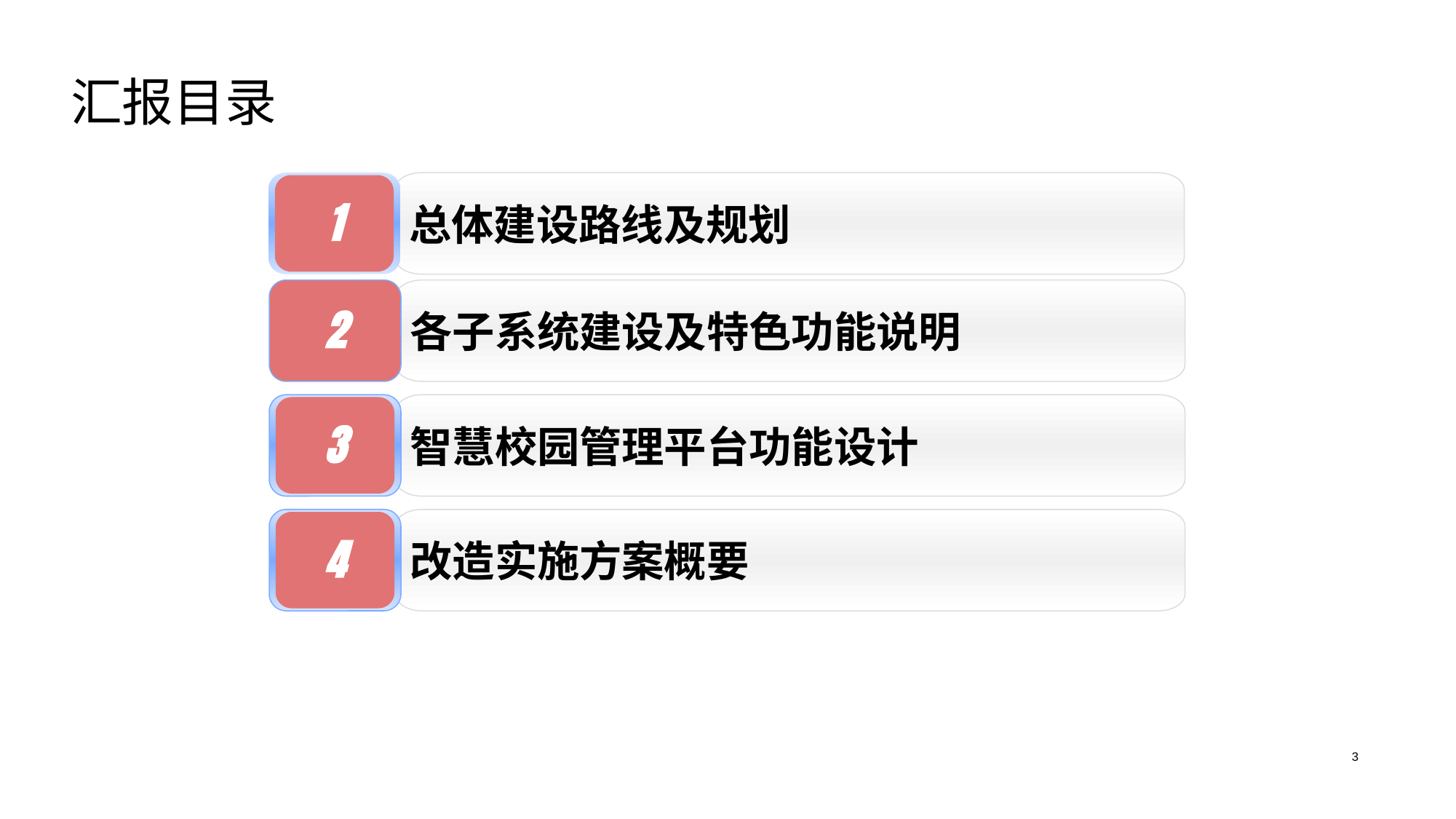

汇报目录

1
总体建设路线及规划

2
各子系统建设及特色功能说明

3
智慧校园管理平台功能设计

4
改造实施方案概要
3